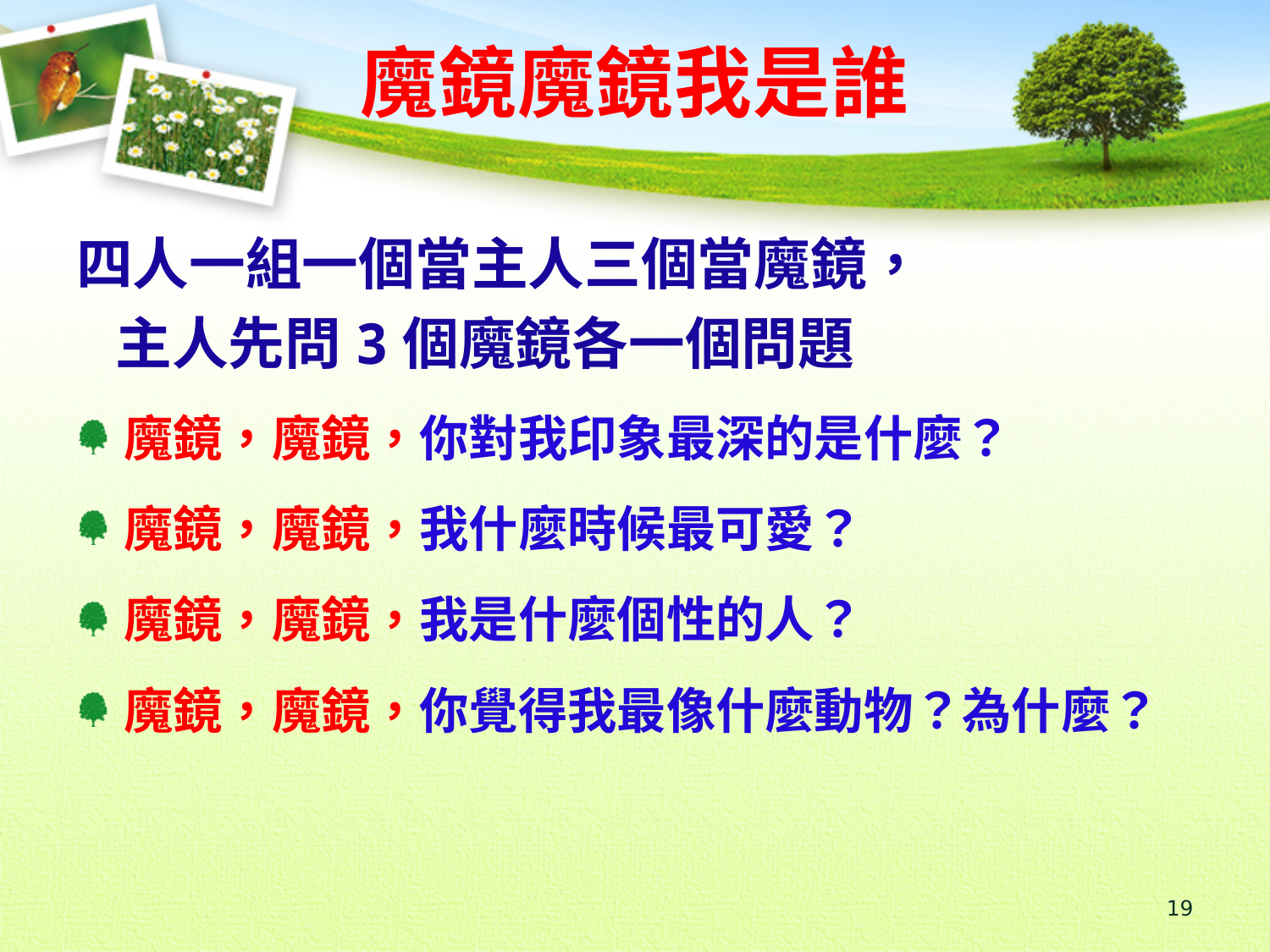

# 魔鏡魔鏡我是誰
四人一組一個當主人三個當魔鏡，
  主人先問3個魔鏡各一個問題
魔鏡，魔鏡，你對我印象最深的是什麼？
魔鏡，魔鏡，我什麼時候最可愛？
魔鏡，魔鏡，我是什麼個性的人？
魔鏡，魔鏡，你覺得我最像什麼動物？為什麼？

19